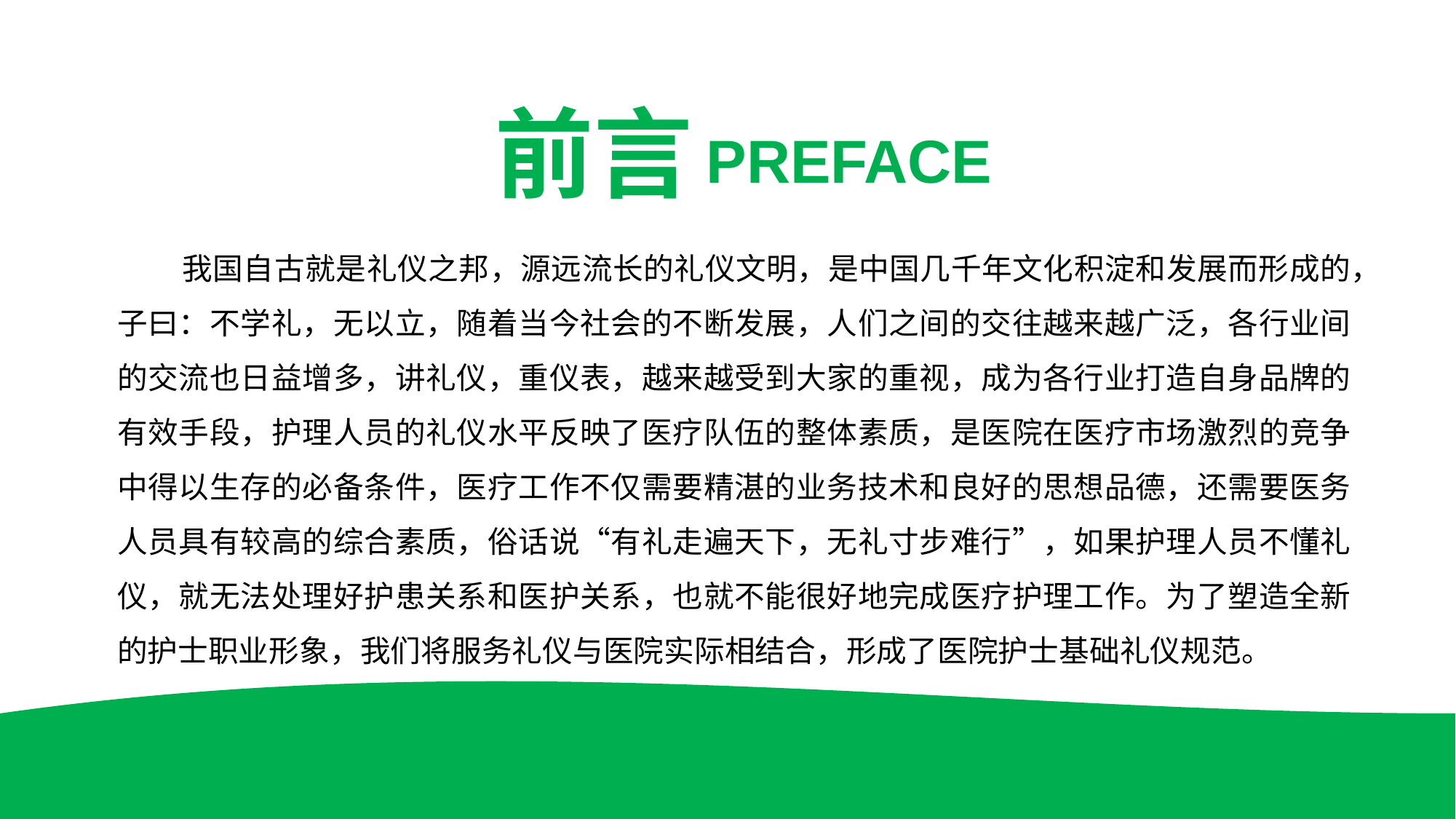

https://www.ypppt.com/
前言
PREFACE
        我国自古就是礼仪之邦，源远流长的礼仪文明，是中国几千年文化积淀和发展而形成的，子曰：不学礼，无以立，随着当今社会的不断发展，人们之间的交往越来越广泛，各行业间的交流也日益增多，讲礼仪，重仪表，越来越受到大家的重视，成为各行业打造自身品牌的有效手段，护理人员的礼仪水平反映了医疗队伍的整体素质，是医院在医疗市场激烈的竞争中得以生存的必备条件，医疗工作不仅需要精湛的业务技术和良好的思想品德，还需要医务人员具有较高的综合素质，俗话说“有礼走遍天下，无礼寸步难行”，如果护理人员不懂礼仪，就无法处理好护患关系和医护关系，也就不能很好地完成医疗护理工作。为了塑造全新的护士职业形象，我们将服务礼仪与医院实际相结合，形成了医院护士基础礼仪规范。